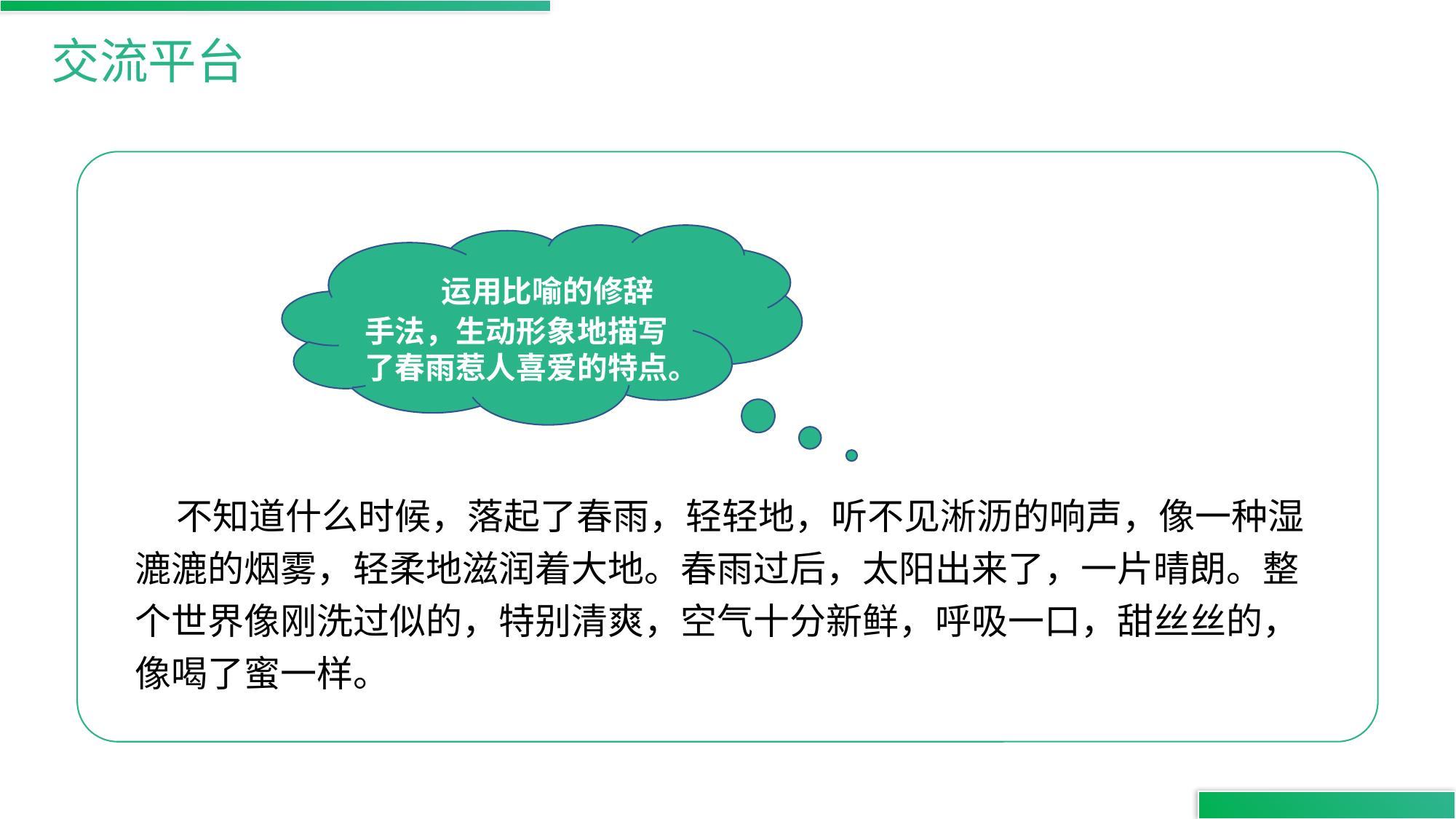

交流平台
       运用比喻的修辞手法，生动形象地描写了春雨惹人喜爱的特点。
    不知道什么时候，落起了春雨，轻轻地，听不见淅沥的响声，像一种湿漉漉的烟雾，轻柔地滋润着大地。春雨过后，太阳出来了，一片晴朗。整个世界像刚洗过似的，特别清爽，空气十分新鲜，呼吸一口，甜丝丝的，像喝了蜜一样。